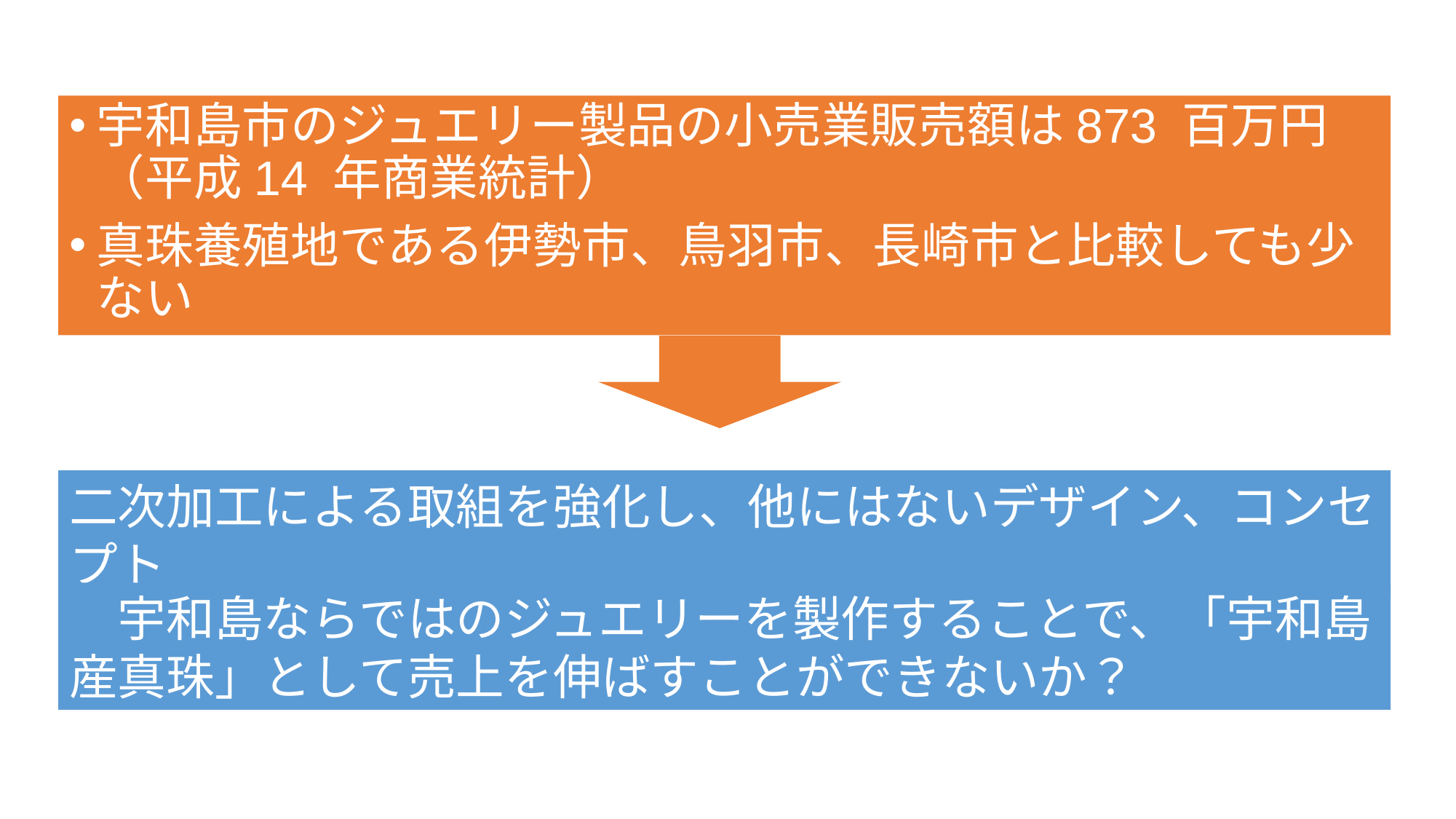

宇和島市のジュエリー製品の小売業販売額は873 百万円（平成14 年商業統計）
真珠養殖地である伊勢市、鳥羽市、長崎市と比較しても少ない

二次加工による取組を強化し、他にはないデザイン、コンセプト
　宇和島ならではのジュエリーを製作することで、「宇和島産真珠」として売上を伸ばすことができないか？